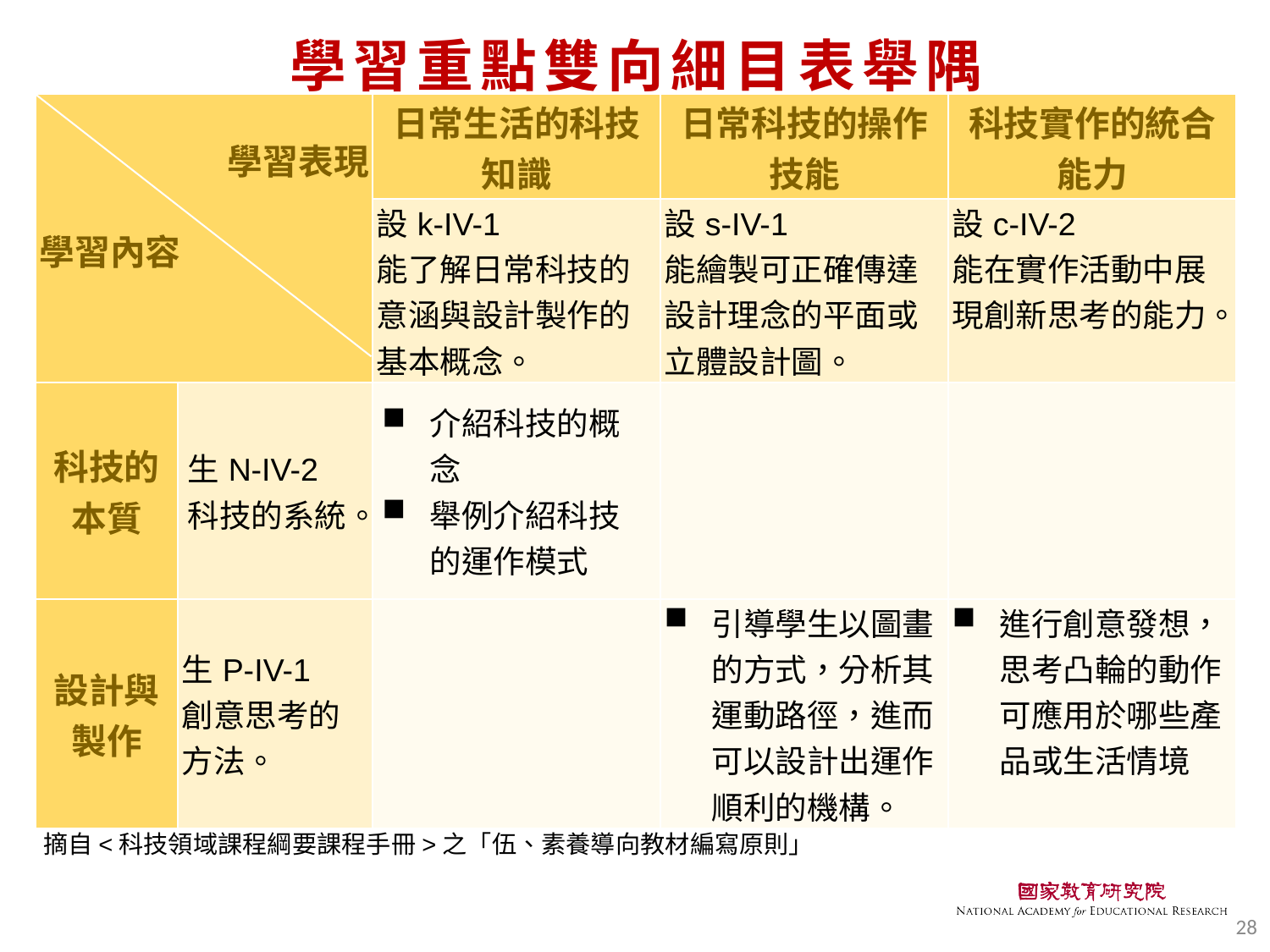

# 學習重點雙向細目表舉隅
| 學習表現 學習內容 |  | 日常生活的科技知識 | 日常科技的操作技能 | 科技實作的統合能力 |
| --- | --- | --- | --- | --- |
|  |  | 設k-IV-1 能了解日常科技的意涵與設計製作的基本概念。 | 設s-IV-1 能繪製可正確傳達設計理念的平面或立體設計圖。 | 設c-IV-2 能在實作活動中展現創新思考的能力。 |
| 科技的本質 | 生N-IV-2 科技的系統。 | 介紹科技的概念 舉例介紹科技的運作模式 |  |  |
| 設計與製作 | 生P-IV-1 創意思考的方法。 |  | 引導學生以圖畫的方式，分析其運動路徑，進而可以設計出運作順利的機構。 | 進行創意發想，思考凸輪的動作可應用於哪些產品或生活情境 |
摘自<科技領域課程綱要課程手冊>之「伍、素養導向教材編寫原則」
28